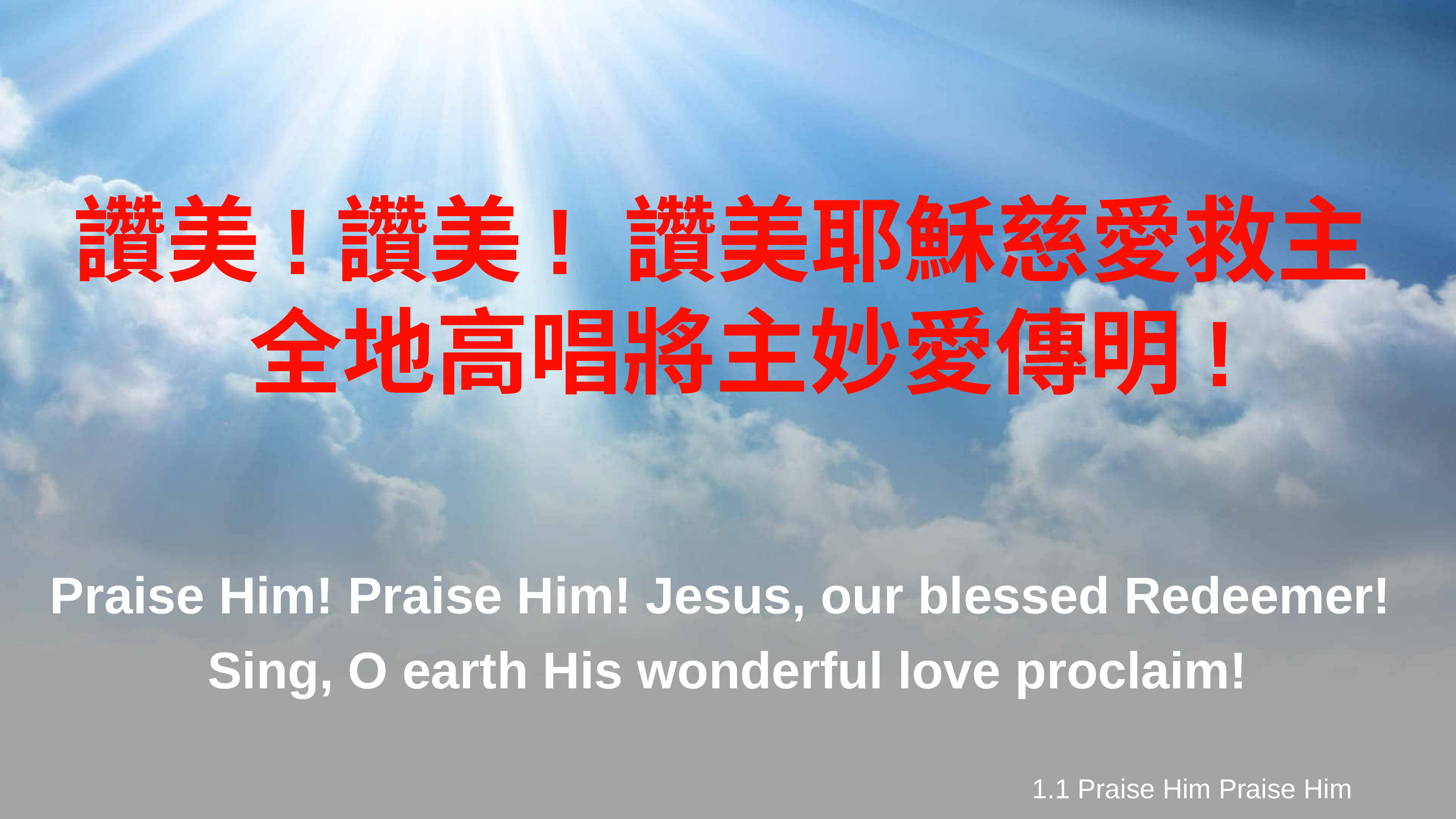

讚美!讚美! 讚美耶穌慈愛救主
全地高唱將主妙愛傳明!
Praise Him! Praise Him! Jesus, our blessed Redeemer!
Sing, O earth His wonderful love proclaim!
1.1 Praise Him Praise Him